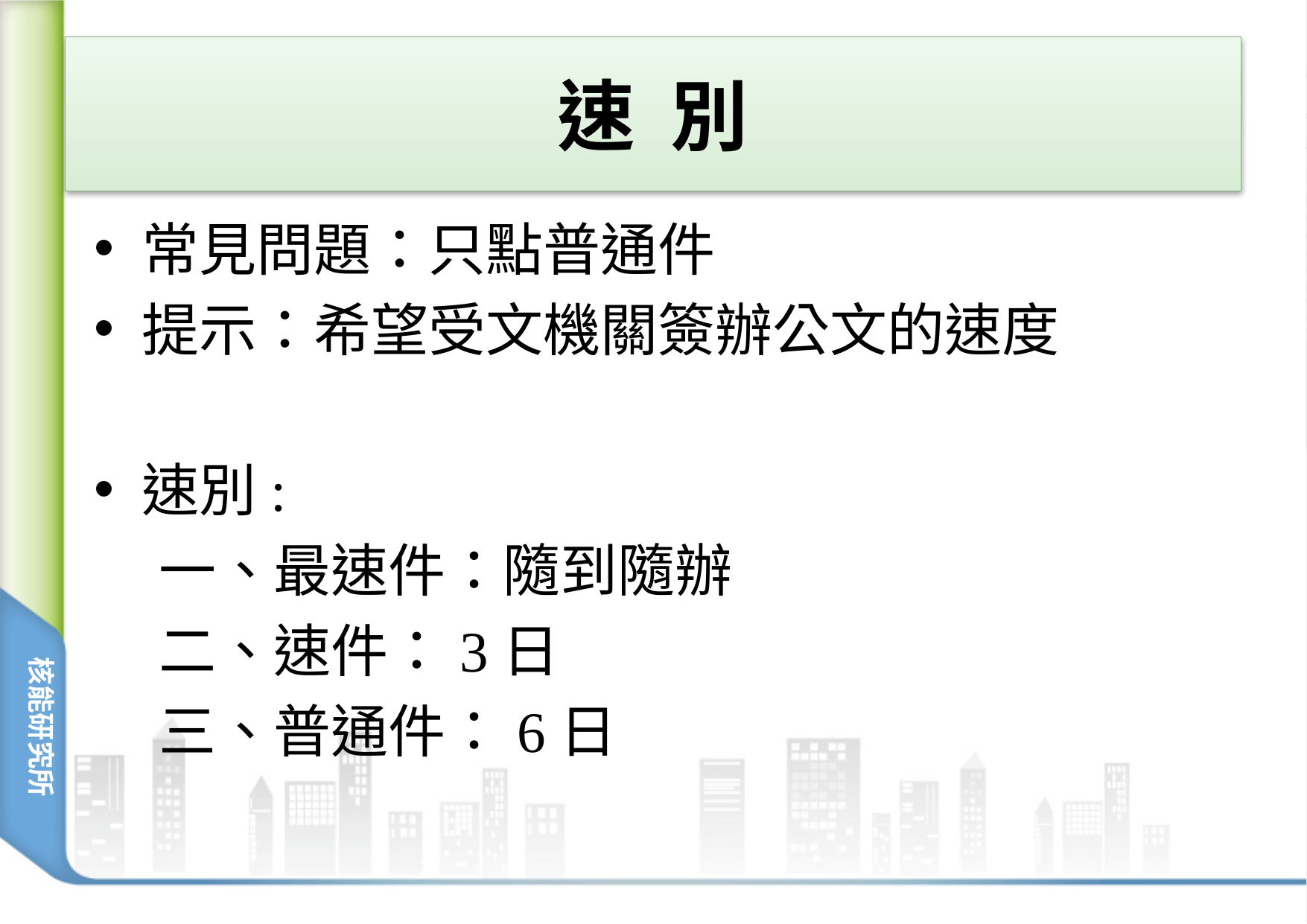

# 速  別
常見問題：只點普通件
提示：希望受文機關簽辦公文的速度

速別:
    一、最速件：隨到隨辦
    二、速件：3日
    三、普通件：6日